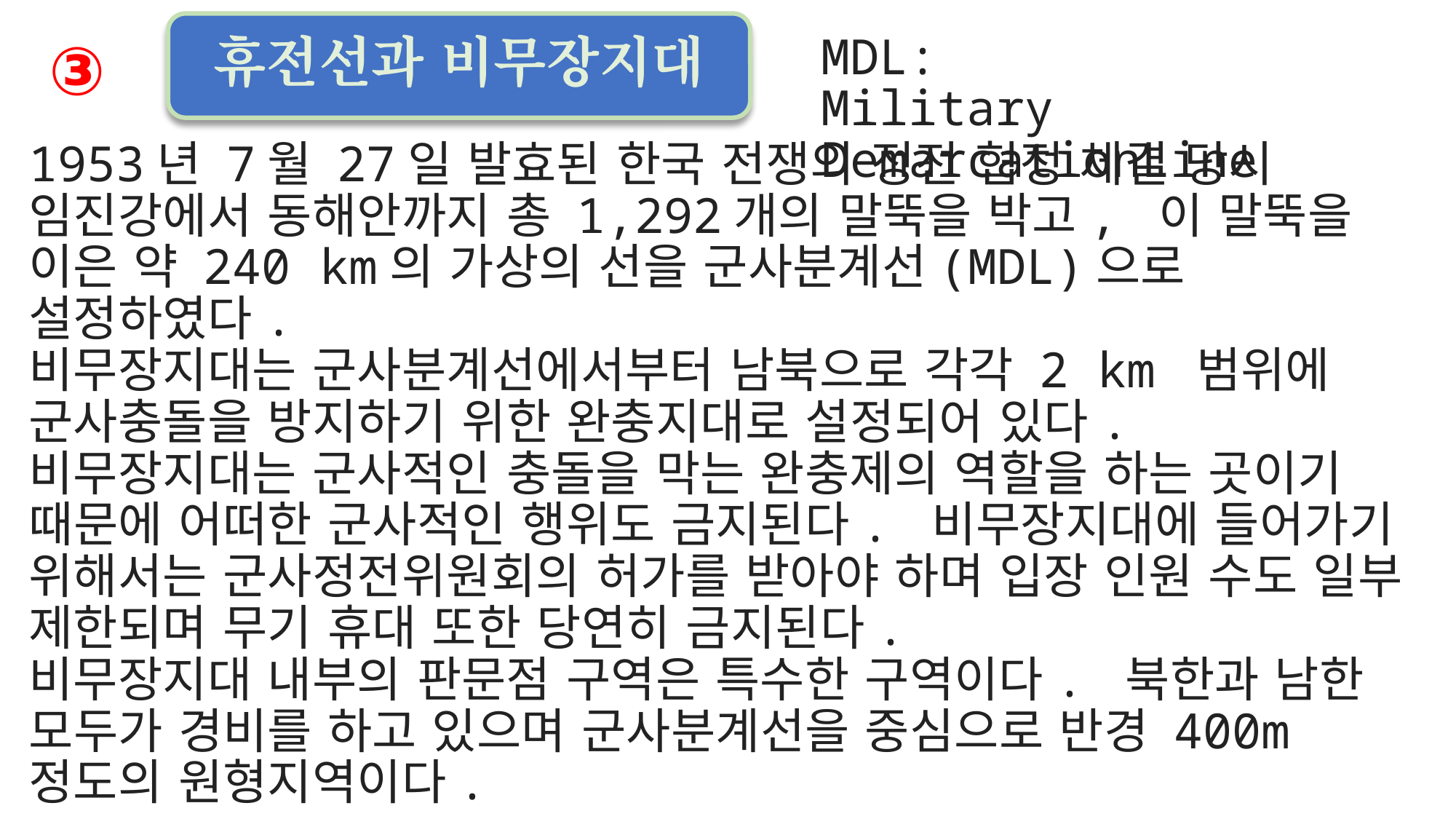

# ③
휴전선과 비무장지대
MDL:
Military DemarcationLine
1953년 7월 27일 발효된 한국 전쟁의 정전 협정 체결 당시 임진강에서 동해안까지 총 1,292개의 말뚝을 박고, 이 말뚝을 이은 약 240 km의 가상의 선을 군사분계선(MDL)으로 설정하였다.
비무장지대는 군사분계선에서부터 남북으로 각각 2 km 범위에 군사충돌을 방지하기 위한 완충지대로 설정되어 있다.
비무장지대는 군사적인 충돌을 막는 완충제의 역할을 하는 곳이기 때문에 어떠한 군사적인 행위도 금지된다. 비무장지대에 들어가기 위해서는 군사정전위원회의 허가를 받아야 하며 입장 인원 수도 일부 제한되며 무기 휴대 또한 당연히 금지된다.
비무장지대 내부의 판문점 구역은 특수한 구역이다. 북한과 남한 모두가 경비를 하고 있으며 군사분계선을 중심으로 반경 400m 정도의 원형지역이다.